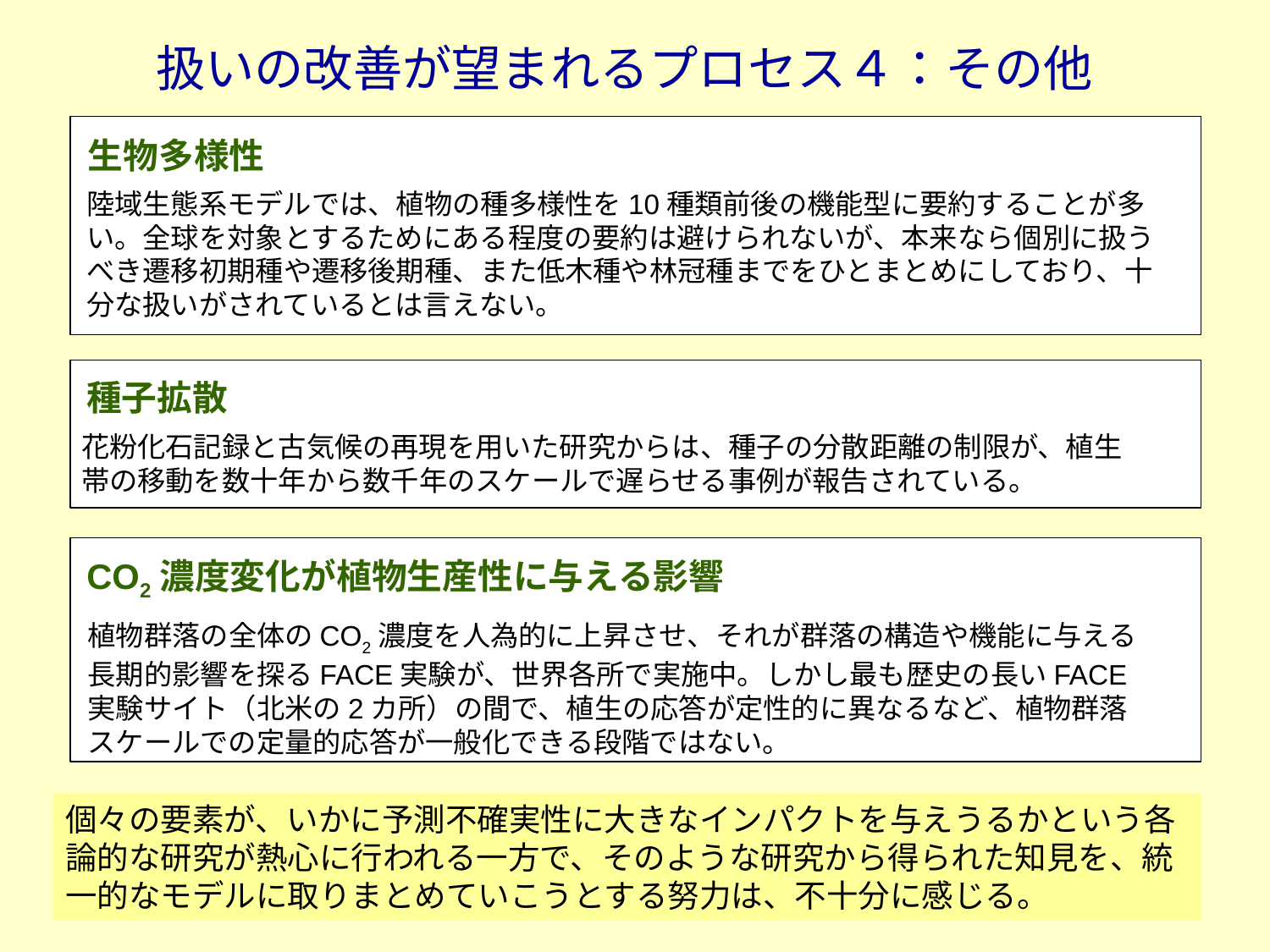

扱いの改善が望まれるプロセス４：その他

生物多様性
陸域生態系モデルでは、植物の種多様性を10種類前後の機能型に要約することが多い。全球を対象とするためにある程度の要約は避けられないが、本来なら個別に扱うべき遷移初期種や遷移後期種、また低木種や林冠種までをひとまとめにしており、十分な扱いがされているとは言えない。

種子拡散
花粉化石記録と古気候の再現を用いた研究からは、種子の分散距離の制限が、植生帯の移動を数十年から数千年のスケールで遅らせる事例が報告されている。

CO2濃度変化が植物生産性に与える影響
植物群落の全体のCO2濃度を人為的に上昇させ、それが群落の構造や機能に与える長期的影響を探るFACE実験が、世界各所で実施中。しかし最も歴史の長いFACE実験サイト（北米の2カ所）の間で、植生の応答が定性的に異なるなど、植物群落スケールでの定量的応答が一般化できる段階ではない。
個々の要素が、いかに予測不確実性に大きなインパクトを与えうるかという各論的な研究が熱心に行われる一方で、そのような研究から得られた知見を、統一的なモデルに取りまとめていこうとする努力は、不十分に感じる。